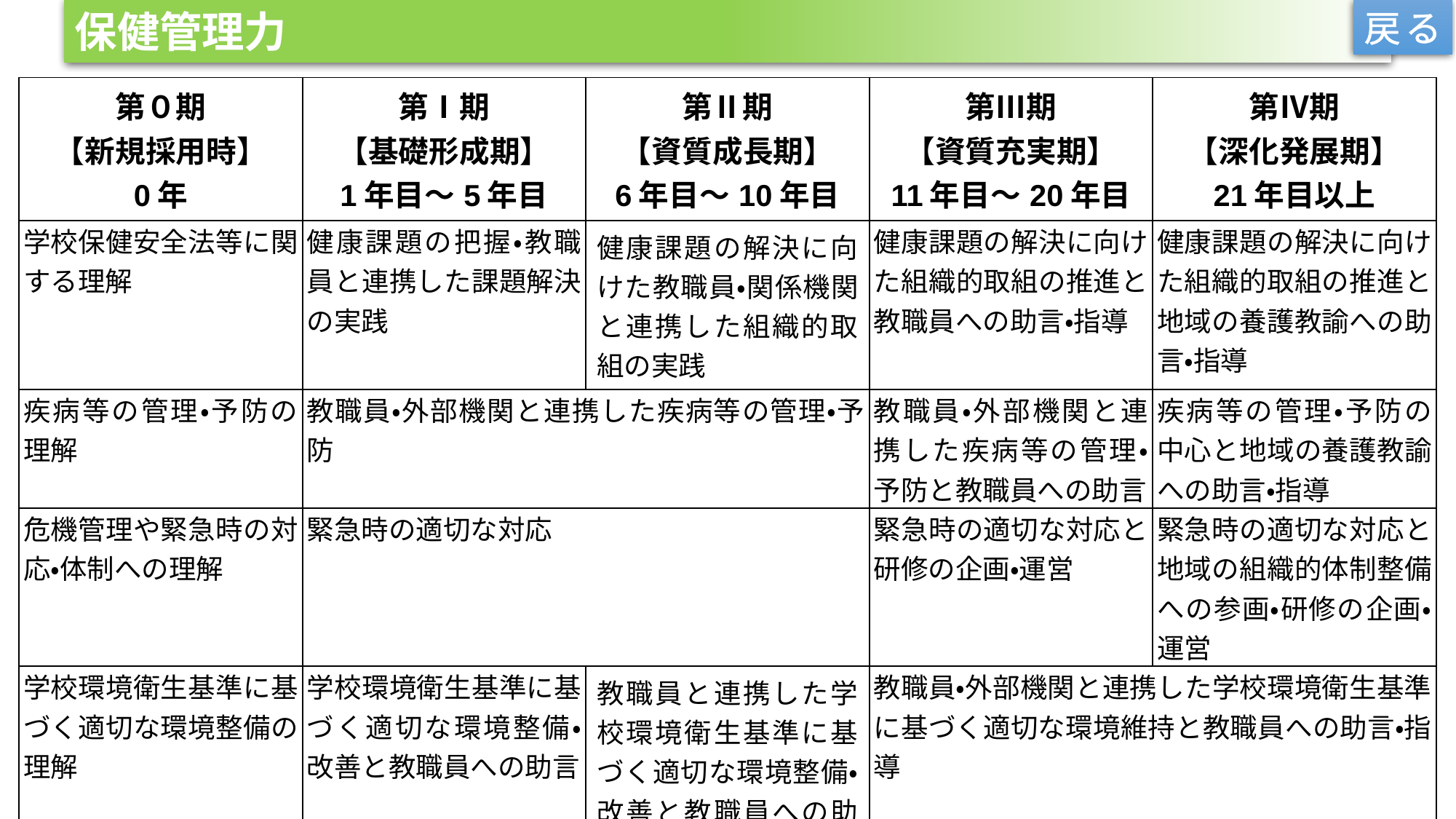

保健管理力
戻る
| 第０期 【新規採用時】 0年 | 第Ⅰ期 【基礎形成期】 1年目～5年目 | 第Ⅱ期 【資質成長期】 6年目～10年目 | 第Ⅲ期 【資質充実期】 11年目～20年目 | 第Ⅳ期 【深化発展期】 21年目以上 |
| --- | --- | --- | --- | --- |
| 学校保健安全法等に関する理解 | 健康課題の把握・教職員と連携した課題解決の実践 | 健康課題の解決に向けた教職員・関係機関と連携した組織的取組の実践 | 健康課題の解決に向けた組織的取組の推進と教職員への助言・指導 | 健康課題の解決に向けた組織的取組の推進と地域の養護教諭への助言・指導 |
| 疾病等の管理・予防の理解 | 教職員・外部機関と連携した疾病等の管理・予防 |  | 教職員・外部機関と連携した疾病等の管理・予防と教職員への助言 | 疾病等の管理・予防の中心と地域の養護教諭への助言・指導 |
| 危機管理や緊急時の対応・体制への理解 | 緊急時の適切な対応 |  | 緊急時の適切な対応と研修の企画・運営 | 緊急時の適切な対応と地域の組織的体制整備への参画・研修の企画・運営 |
| 学校環境衛生基準に基づく適切な環境整備の理解 | 学校環境衛生基準に基づく適切な環境整備・改善と教職員への助言 | 教職員と連携した学校環境衛生基準に基づく適切な環境整備・改善と教職員への助言・指導 | 教職員・外部機関と連携した学校環境衛生基準に基づく適切な環境維持と教職員への助言・指導 |  |